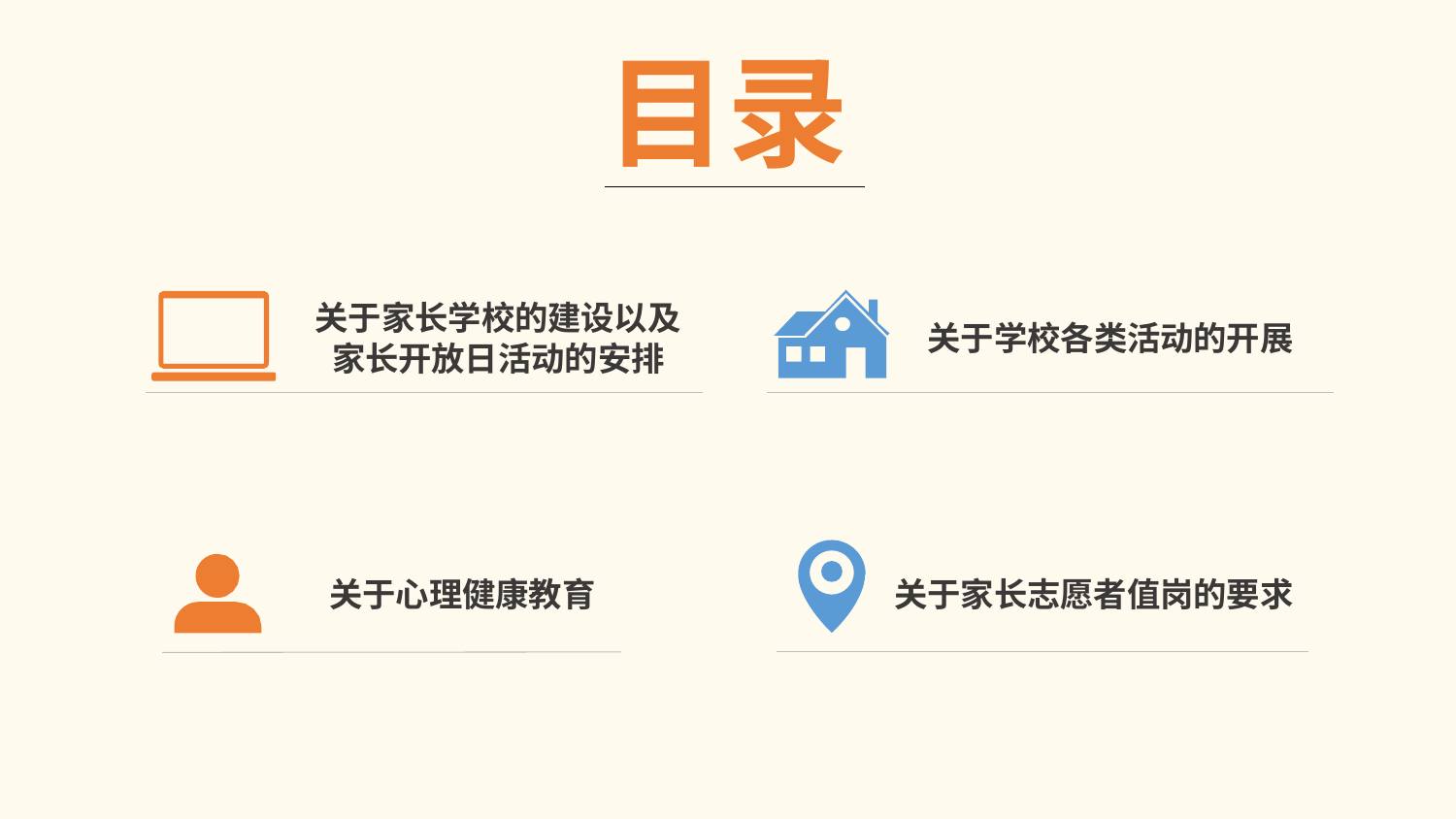

目录
关于家长学校的建设以及家长开放日活动的安排

关于学校各类活动的开展

关于心理健康教育
关于家长志愿者值岗的要求